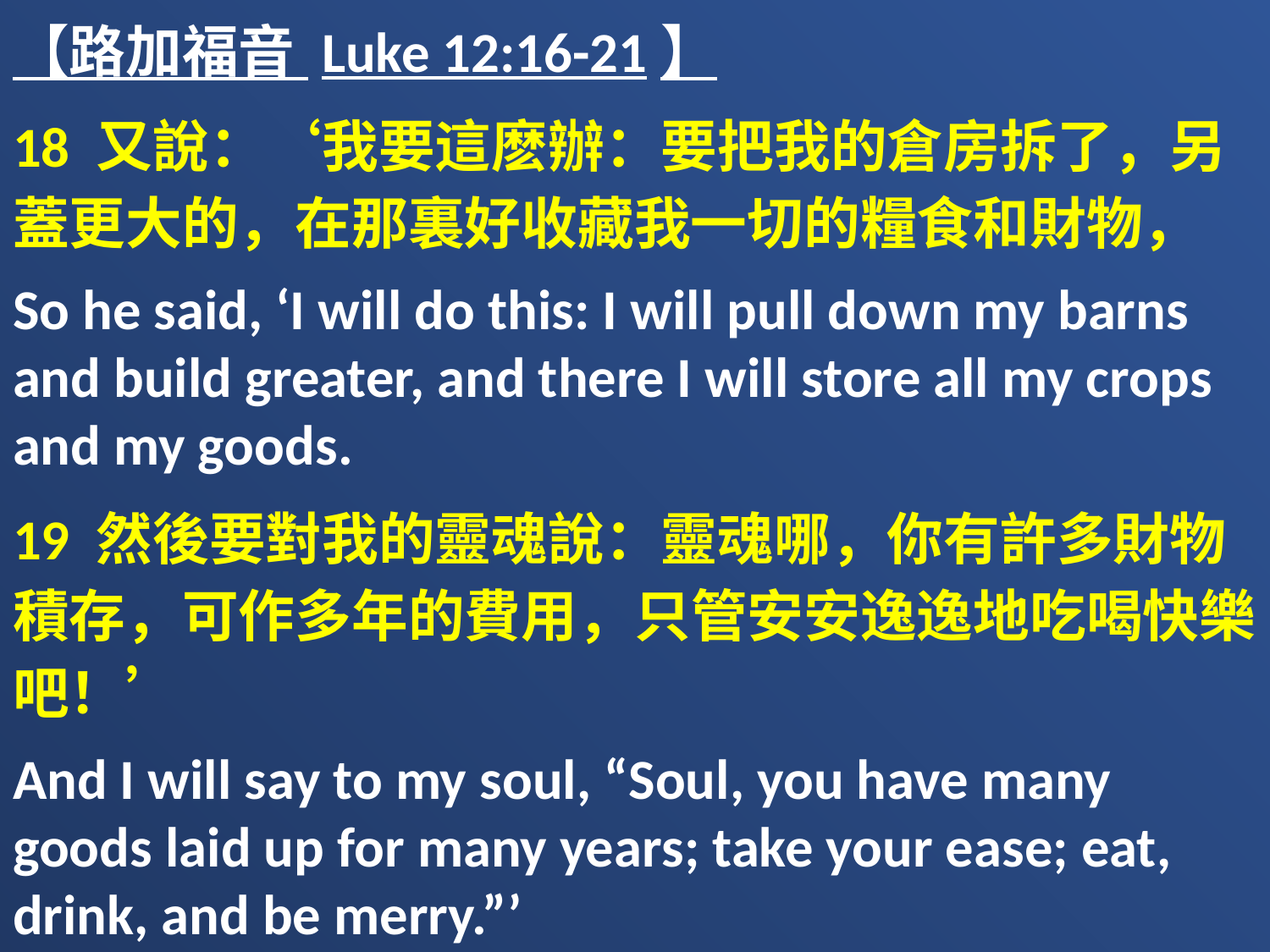

【路加福音 Luke 12:16-21】
18 又說：‘我要這麽辦：要把我的倉房拆了，另蓋更大的，在那裏好收藏我一切的糧食和財物，
So he said, ‘I will do this: I will pull down my barns and build greater, and there I will store all my crops and my goods.
19 然後要對我的靈魂說：靈魂哪，你有許多財物積存，可作多年的費用，只管安安逸逸地吃喝快樂吧！’
And I will say to my soul, “Soul, you have many goods laid up for many years; take your ease; eat, drink, and be merry.”’